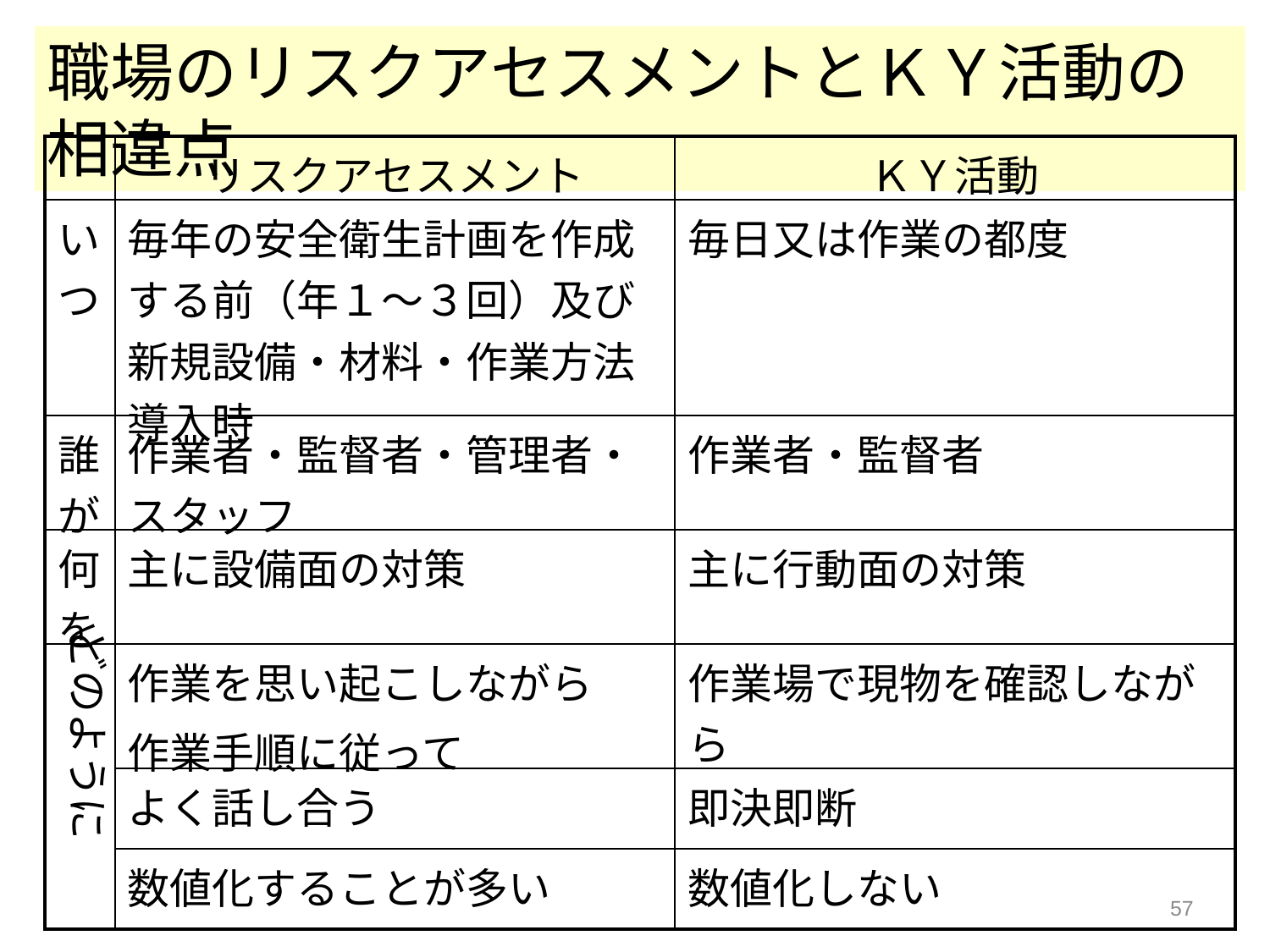

職場のリスクアセスメントとＫＹ活動の相違点
|  | リスクアセスメント | ＫＹ活動 |
| --- | --- | --- |
| いつ | 毎年の安全衛生計画を作成する前（年１～３回）及び新規設備・材料・作業方法導入時 | 毎日又は作業の都度 |
| 誰が | 作業者・監督者・管理者・スタッフ | 作業者・監督者 |
| 何を | 主に設備面の対策 | 主に行動面の対策 |
|  | 作業を思い起こしながら 作業手順に従って | 作業場で現物を確認しながら |
|  | よく話し合う | 即決即断 |
|  | 数値化することが多い | 数値化しない |
どのように
57